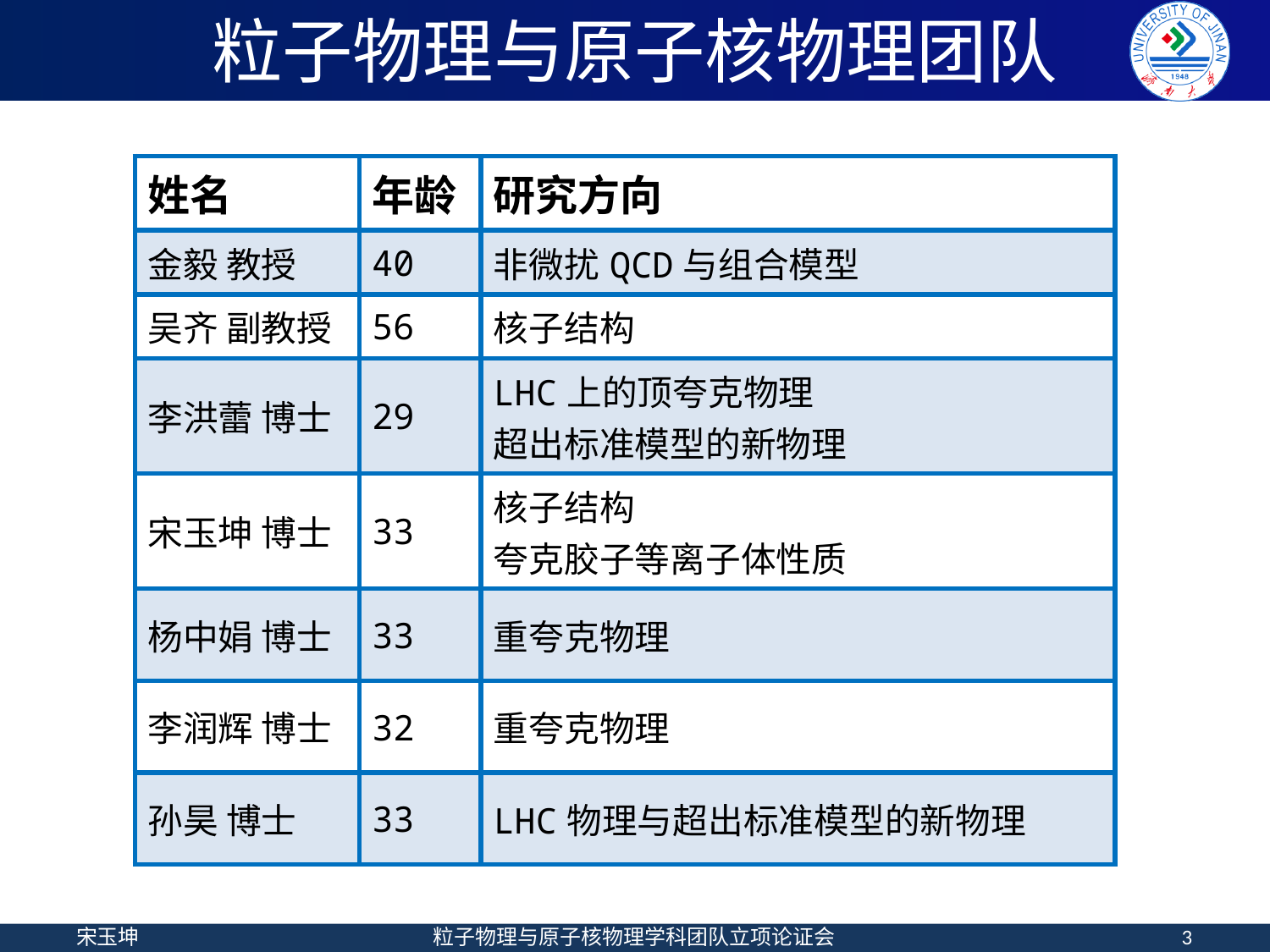

# 粒子物理与原子核物理团队

| 姓名 | 年龄 | 研究方向 |
| --- | --- | --- |
| 金毅 教授 | 40 | 非微扰QCD与组合模型 |
| 吴齐 副教授 | 56 | 核子结构 |
| 李洪蕾 博士 | 29 | LHC上的顶夸克物理 超出标准模型的新物理 |
| 宋玉坤 博士 | 33 | 核子结构 夸克胶子等离子体性质 |
| 杨中娟 博士 | 33 | 重夸克物理 |
| 李润辉 博士 | 32 | 重夸克物理 |
| 孙昊 博士 | 33 | LHC物理与超出标准模型的新物理 |
宋玉坤
粒子物理与原子核物理学科团队立项论证会
3